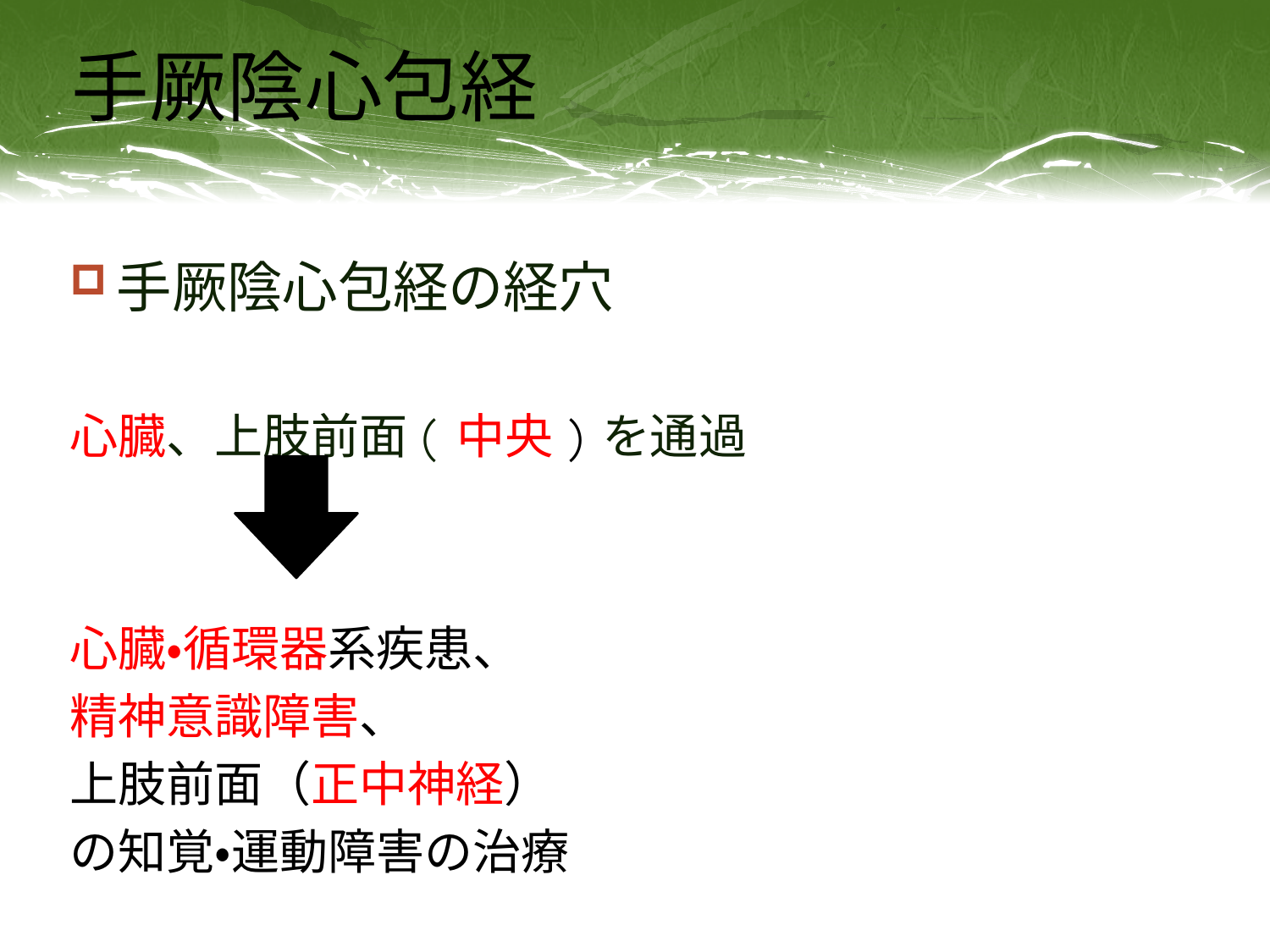

# 手厥陰心包経
手厥陰心包経の経穴

心臓、上肢前面(中央)を通過

心臓・循環器系疾患、
精神意識障害、
上肢前面（正中神経）
の知覚・運動障害の治療